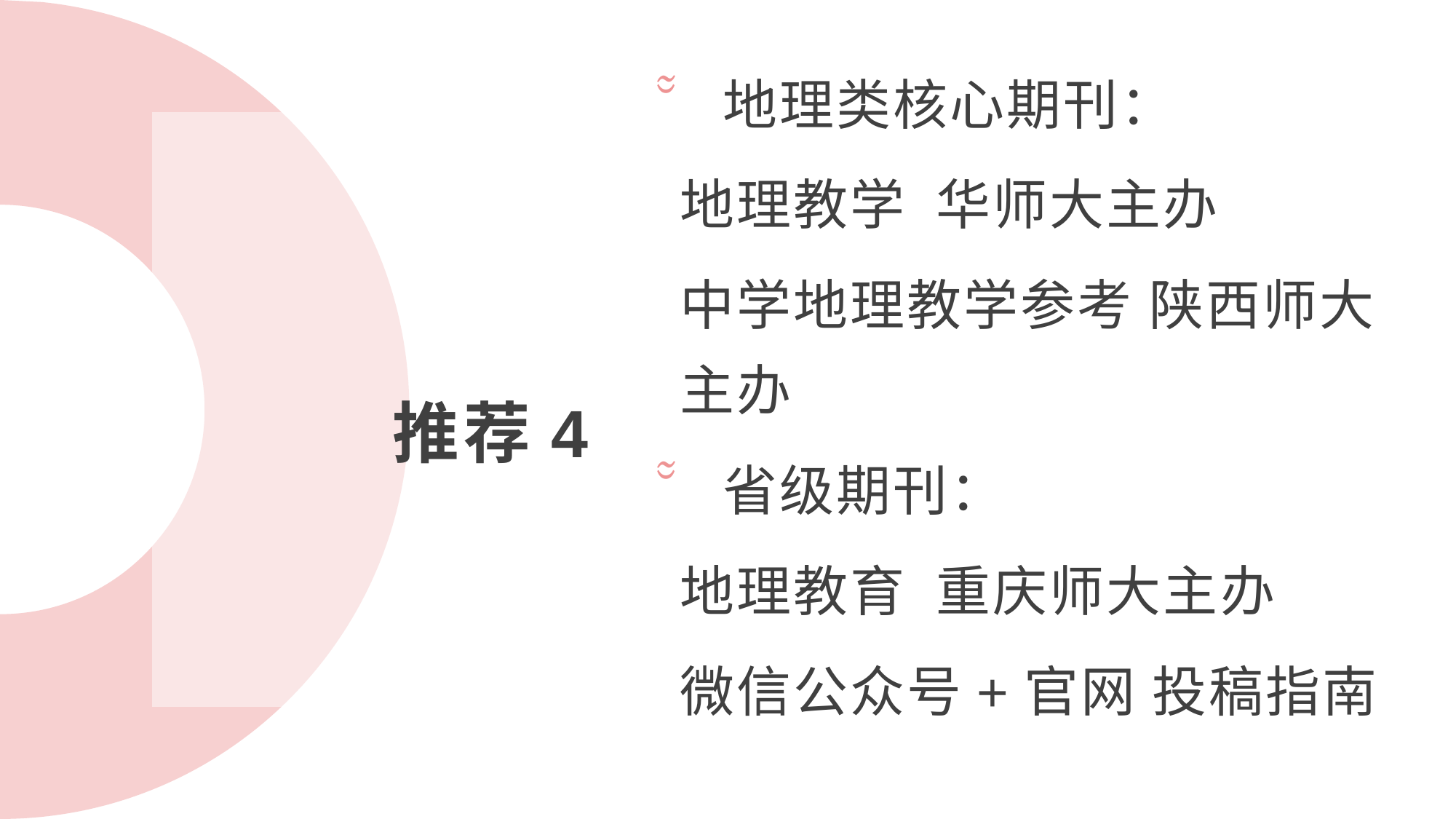

地理类核心期刊：
地理教学  华师大主办
中学地理教学参考 陕西师大主办
省级期刊：
地理教育  重庆师大主办
微信公众号+官网 投稿指南

      推荐4